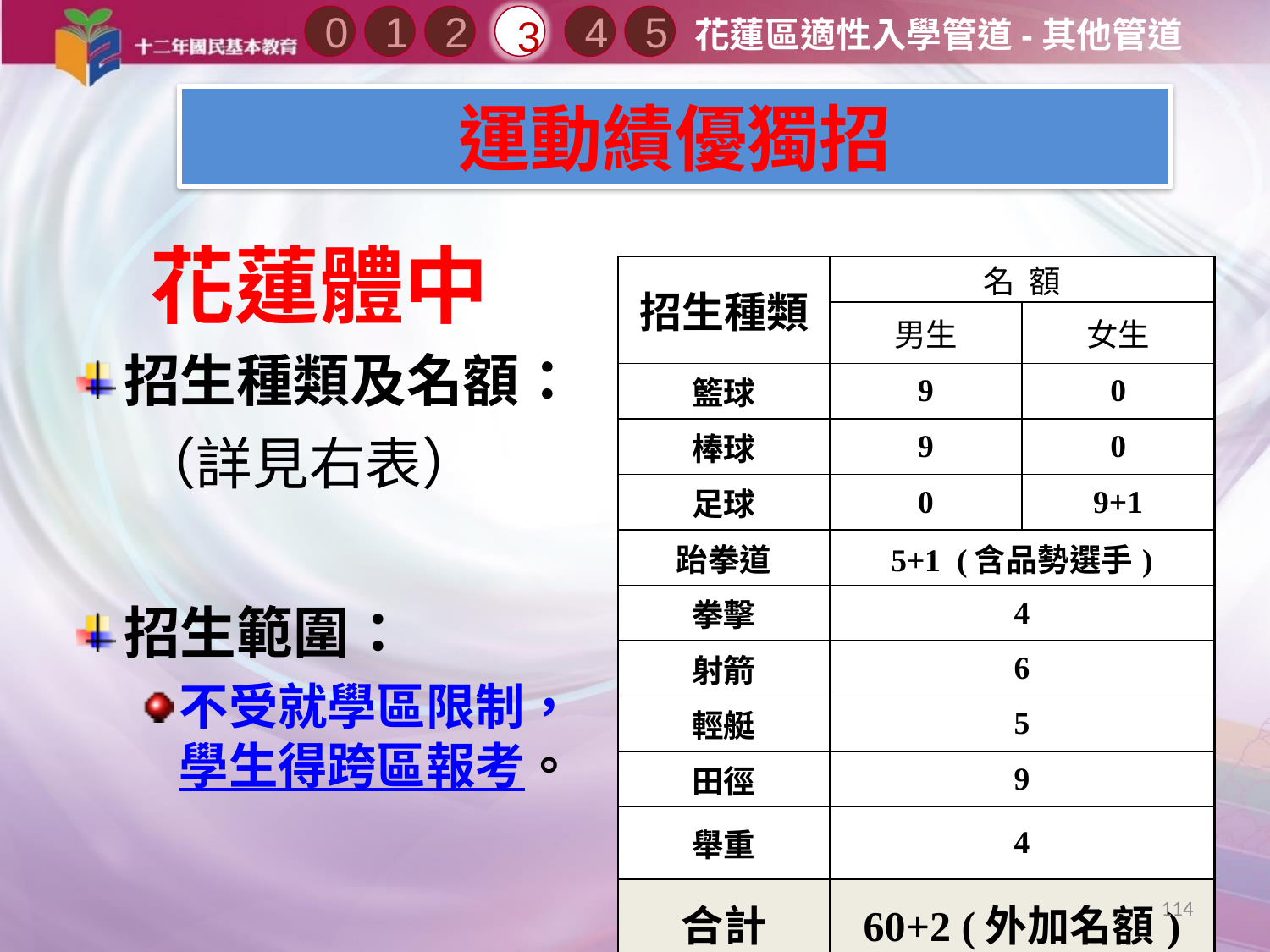

0
2
3
1
4
5
花蓮區適性入學管道-其他管道
運動績優獨招
花蓮體中
招生種類及名額：
（詳見右表）
招生範圍：
不受就學區限制，學生得跨區報考。
| 招生種類 | 名  額 |  |
| --- | --- | --- |
|  | 男生 | 女生 |
| 籃球 | 9 | 0 |
| 棒球 | 9 | 0 |
| 足球 | 0 | 9+1 |
| 跆拳道 | 5+1 (含品勢選手) |  |
| 拳擊 | 4 |  |
| 射箭 | 6 |  |
| 輕艇 | 5 |  |
| 田徑 | 9 |  |
| 舉重 | 4 |  |
| 合計 | 60+2 (外加名額) |  |
114